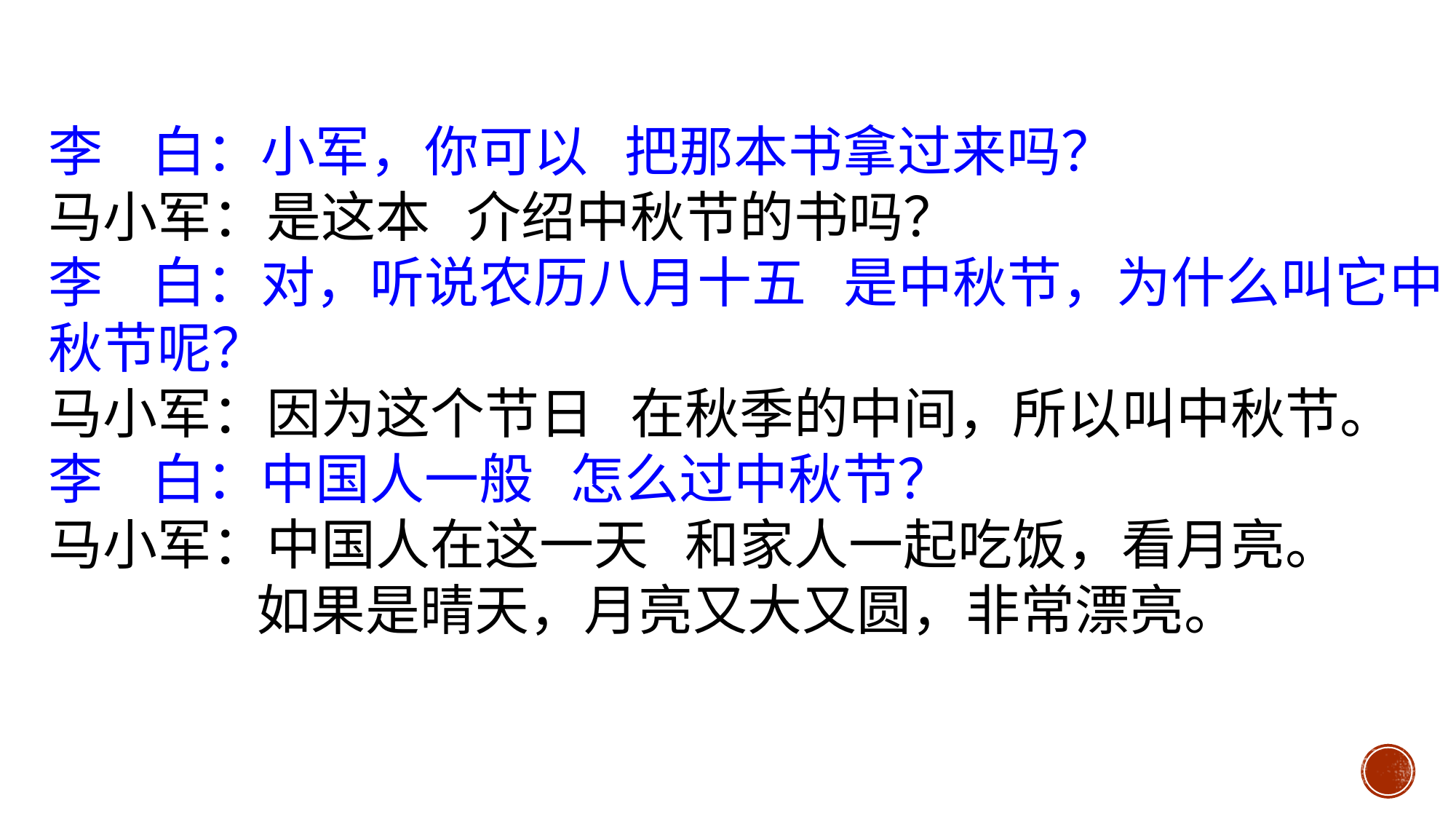

李    白：小军，你可以   把那本书拿过来吗？
马小军：是这本   介绍中秋节的书吗？
李    白：对，听说农历八月十五   是中秋节，为什么叫它中秋节呢？
马小军：因为这个节日   在秋季的中间，所以叫中秋节。
李    白：中国人一般   怎么过中秋节？
马小军：中国人在这一天   和家人一起吃饭，看月亮。
                如果是晴天，月亮又大又圆，非常漂亮。